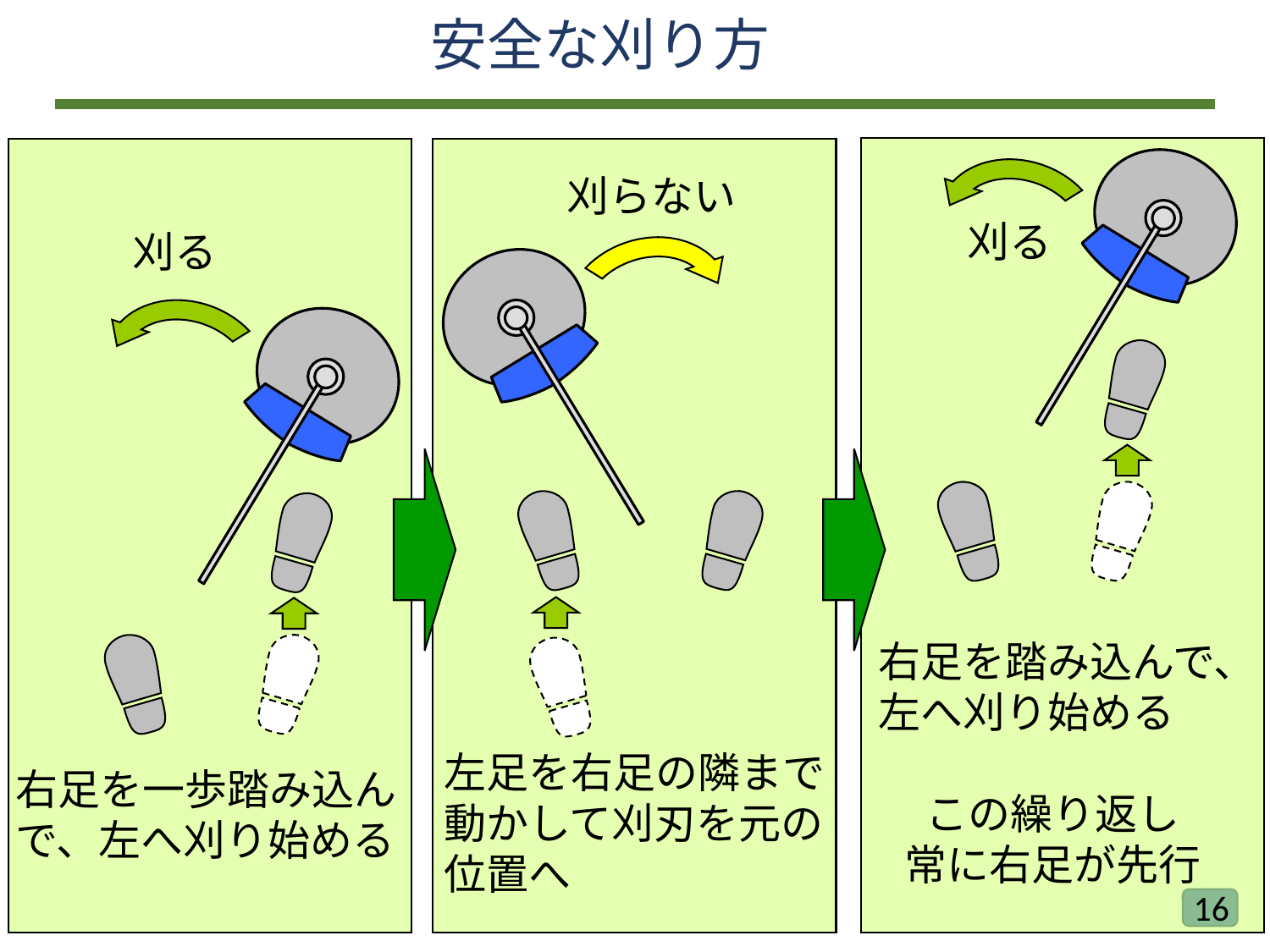

安全な刈り方

刈る

右足を踏み込んで、左へ刈り始める
この繰り返し
常に右足が先行

刈らない

左足を右足の隣まで動かして刈刃を元の位置へ
刈る

右足を一歩踏み込んで、左へ刈り始める
16